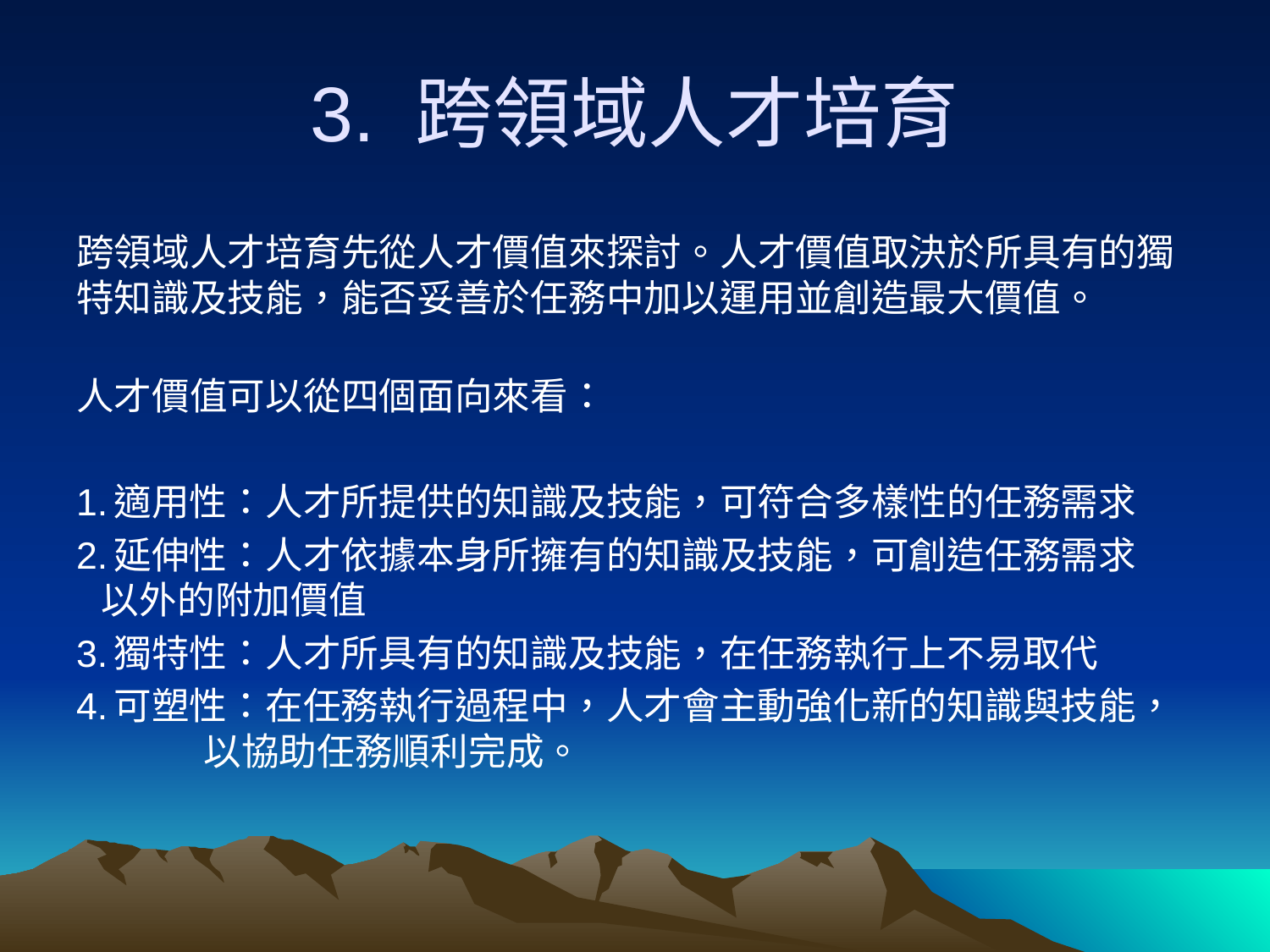

# 3. 跨領域人才培育
跨領域人才培育先從人才價值來探討。人才價值取決於所具有的獨特知識及技能，能否妥善於任務中加以運用並創造最大價值。
人才價值可以從四個面向來看：

1.適用性：人才所提供的知識及技能，可符合多樣性的任務需求
2.延伸性：人才依據本身所擁有的知識及技能，可創造任務需求	     以外的附加價值
3.獨特性：人才所具有的知識及技能，在任務執行上不易取代
4.可塑性：在任務執行過程中，人才會主動強化新的知識與技能， 	     以協助任務順利完成。